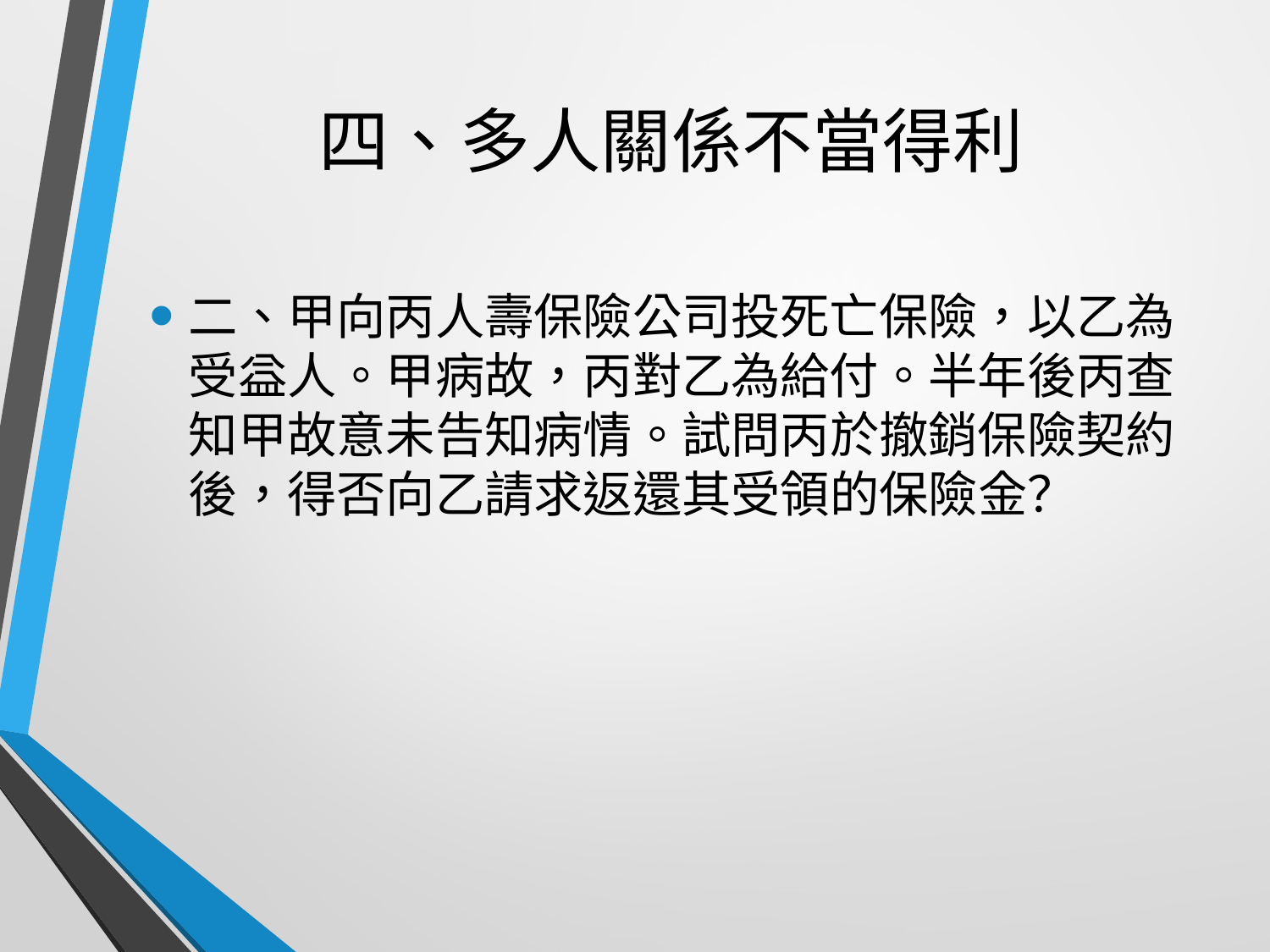

# 四、多人關係不當得利
二、甲向丙人壽保險公司投死亡保險，以乙為受益人。甲病故，丙對乙為給付。半年後丙查知甲故意未告知病情。試問丙於撤銷保險契約後，得否向乙請求返還其受領的保險金？